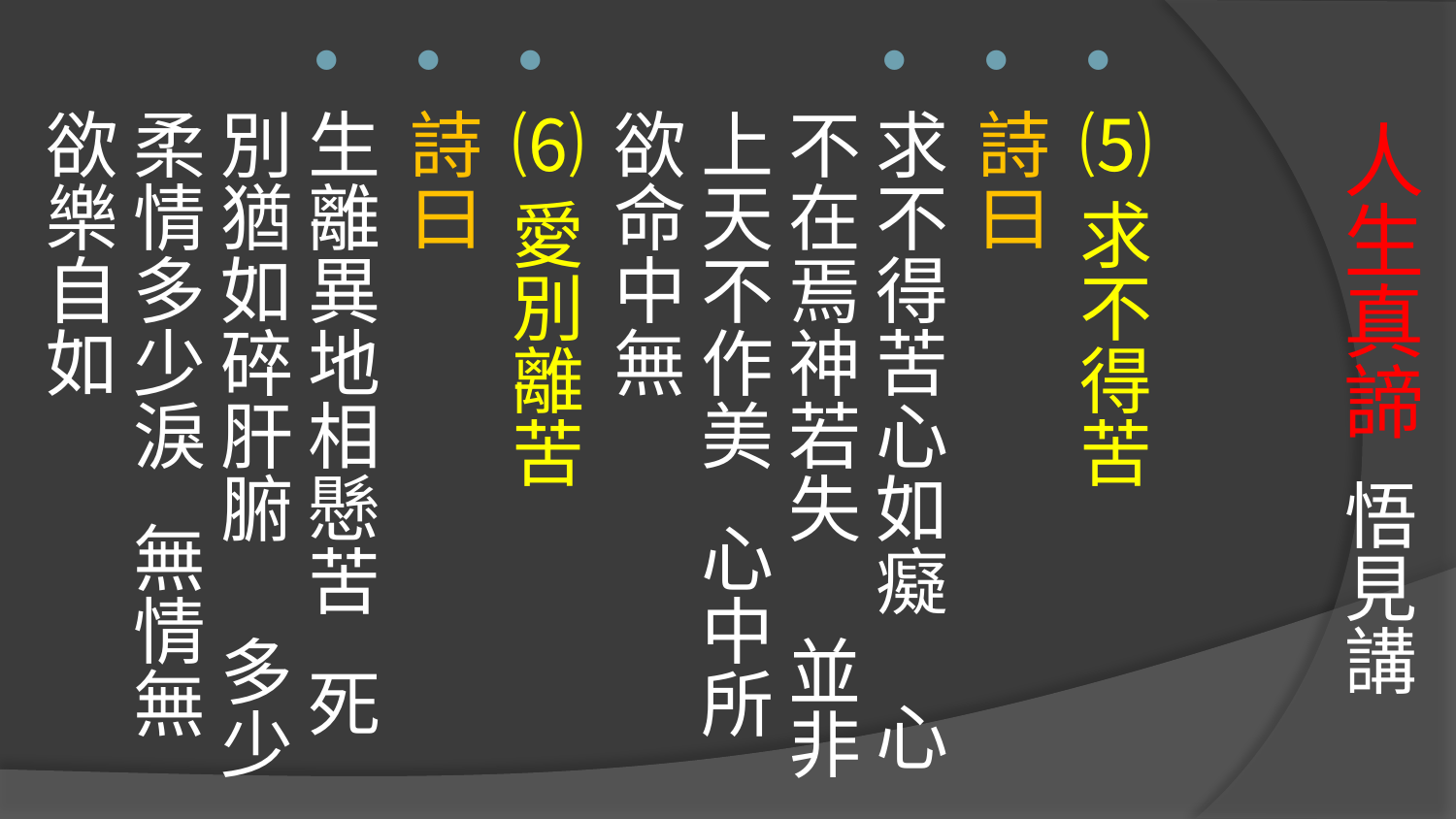

# 人生真諦  悟見講
⑸求不得苦
詩曰
求不得苦心如癡     心不在焉神若失　 並非上天不作美   心中所欲命中無
⑹愛別離苦
詩曰
生離異地相懸苦   死別猶如碎肝腑　 多少柔情多少淚   無情無欲樂自如